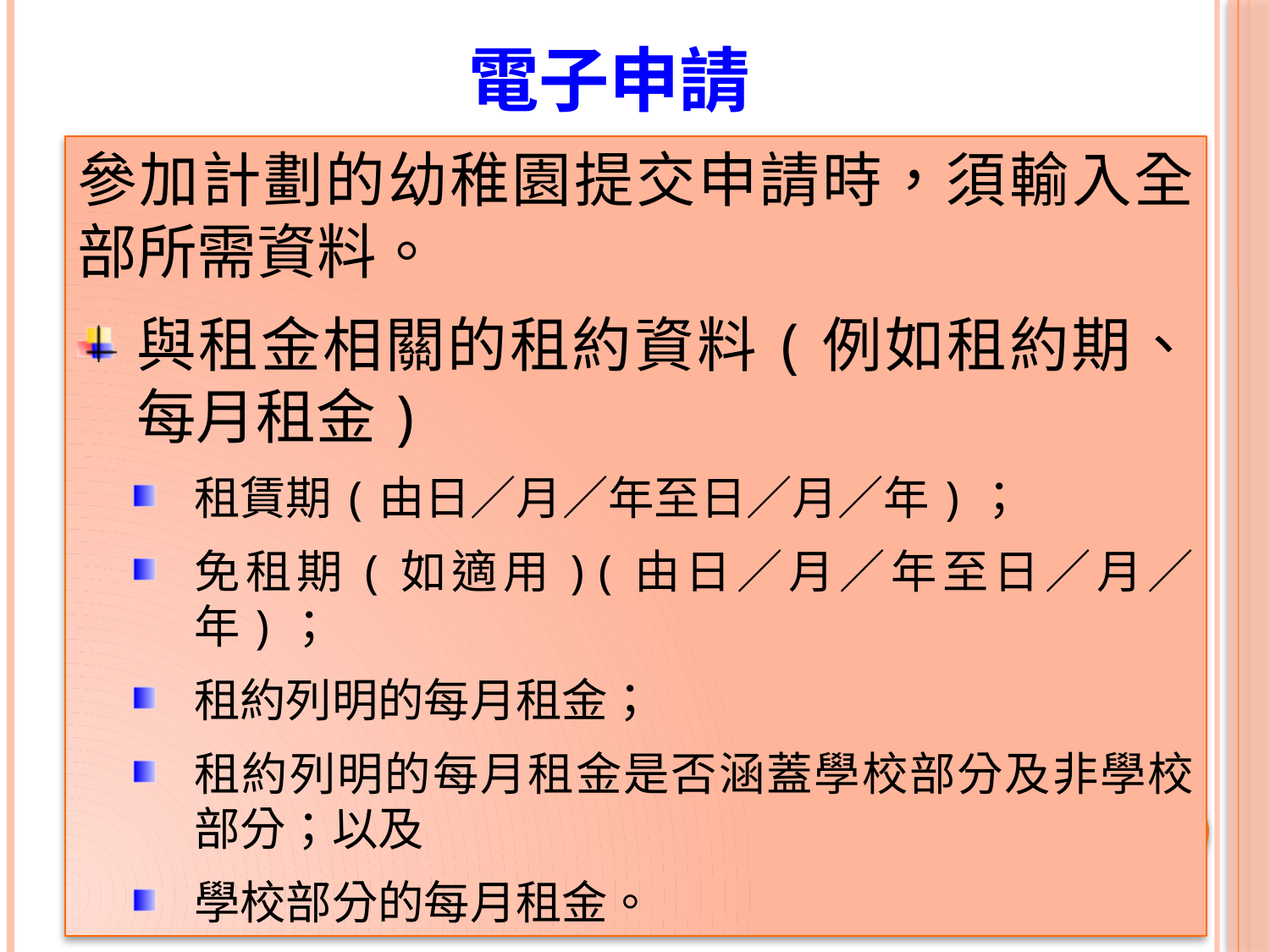

# 電子申請
參加計劃的幼稚園提交申請時，須輸入全部所需資料。
與租金相關的租約資料(例如租約期、每月租金)
租賃期(由日／月／年至日／月／年)；
免租期(如適用)(由日／月／年至日／月／年)；
租約列明的每月租金；
租約列明的每月租金是否涵蓋學校部分及非學校部分；以及
學校部分的每月租金。